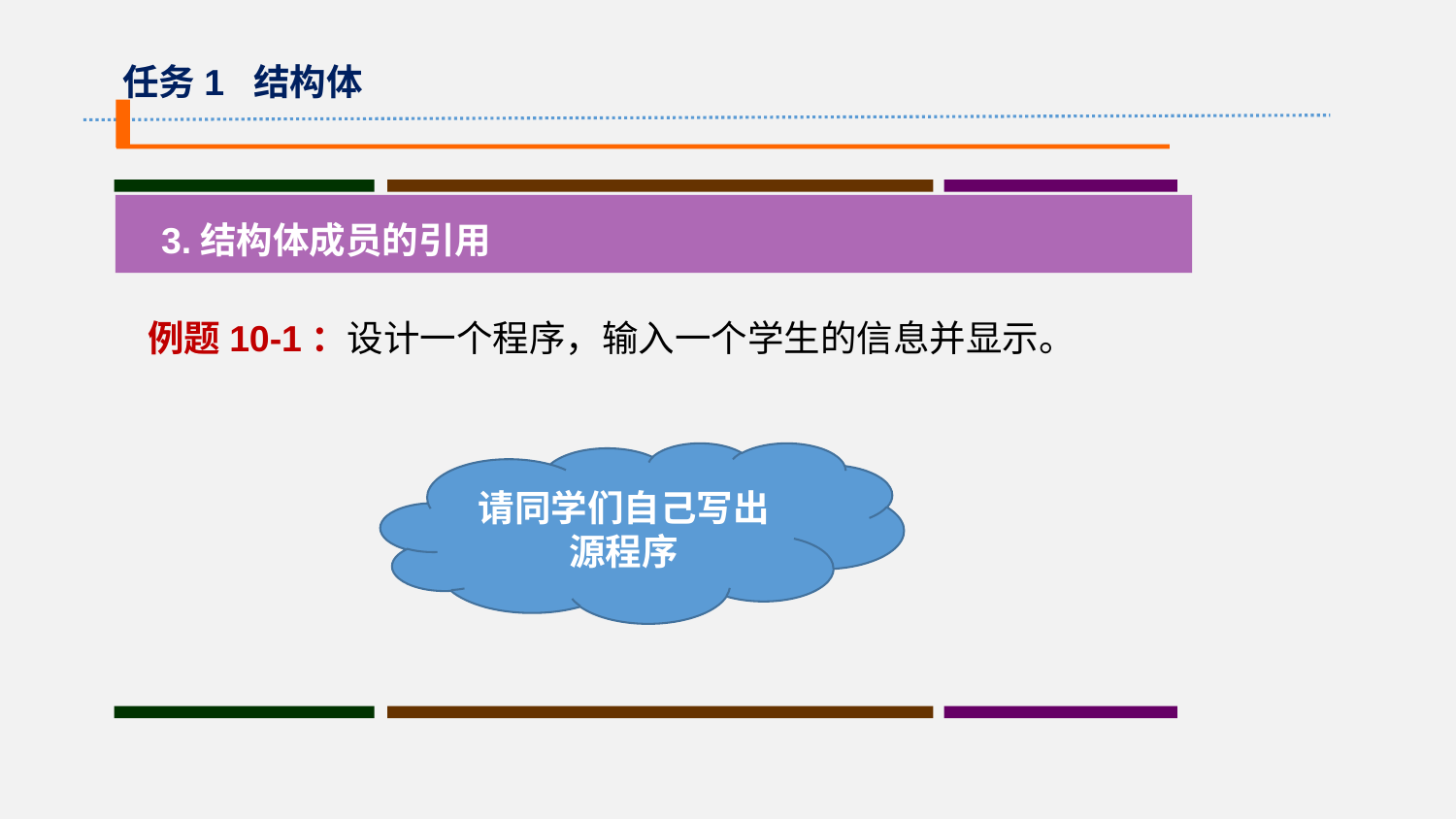

任务1  结构体

3.结构体成员的引用
例题10-1：设计一个程序，输入一个学生的信息并显示。
请同学们自己写出源程序